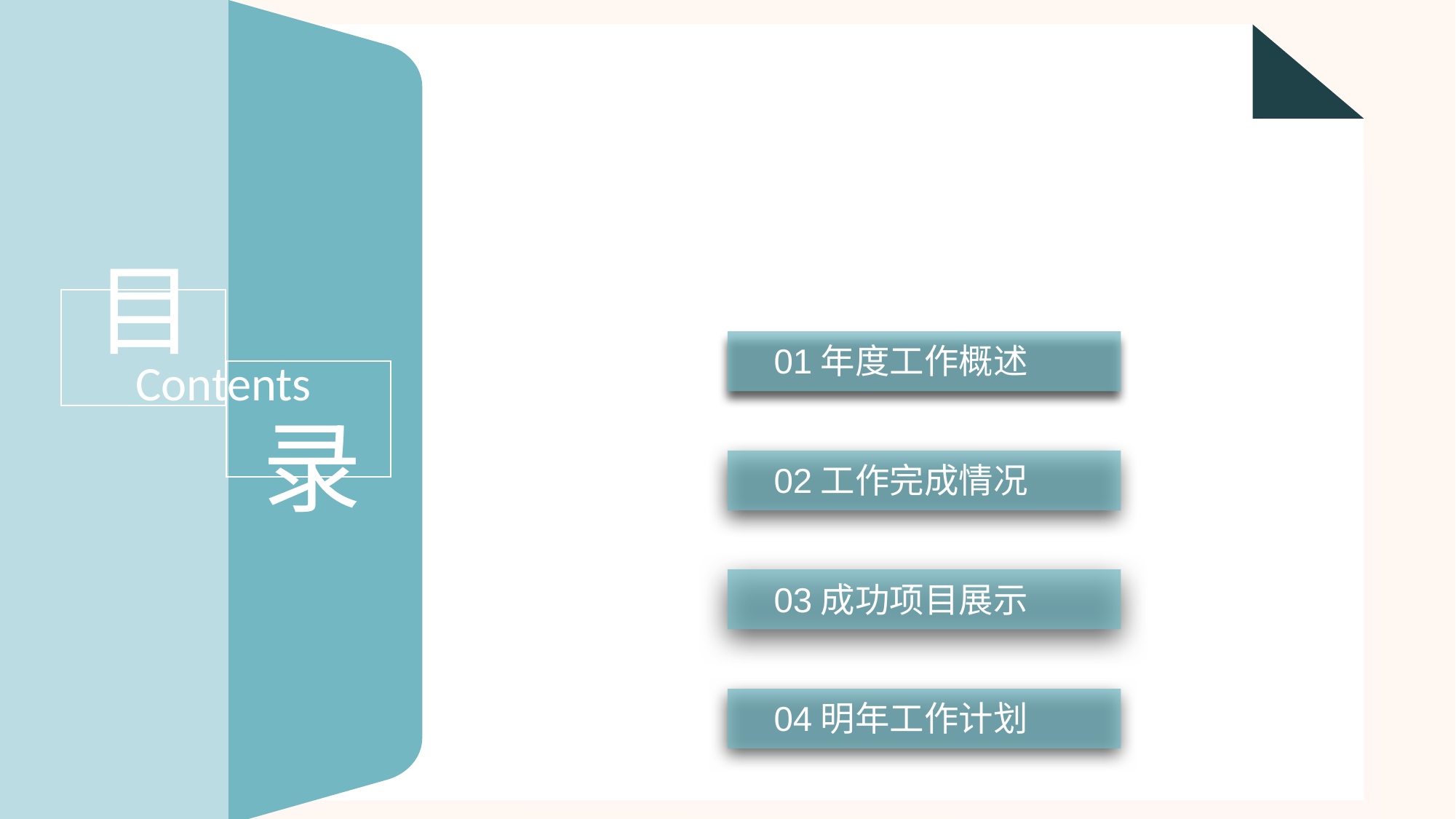

目

01年度工作概述
Contents

录

02工作完成情况

03成功项目展示

04明年工作计划